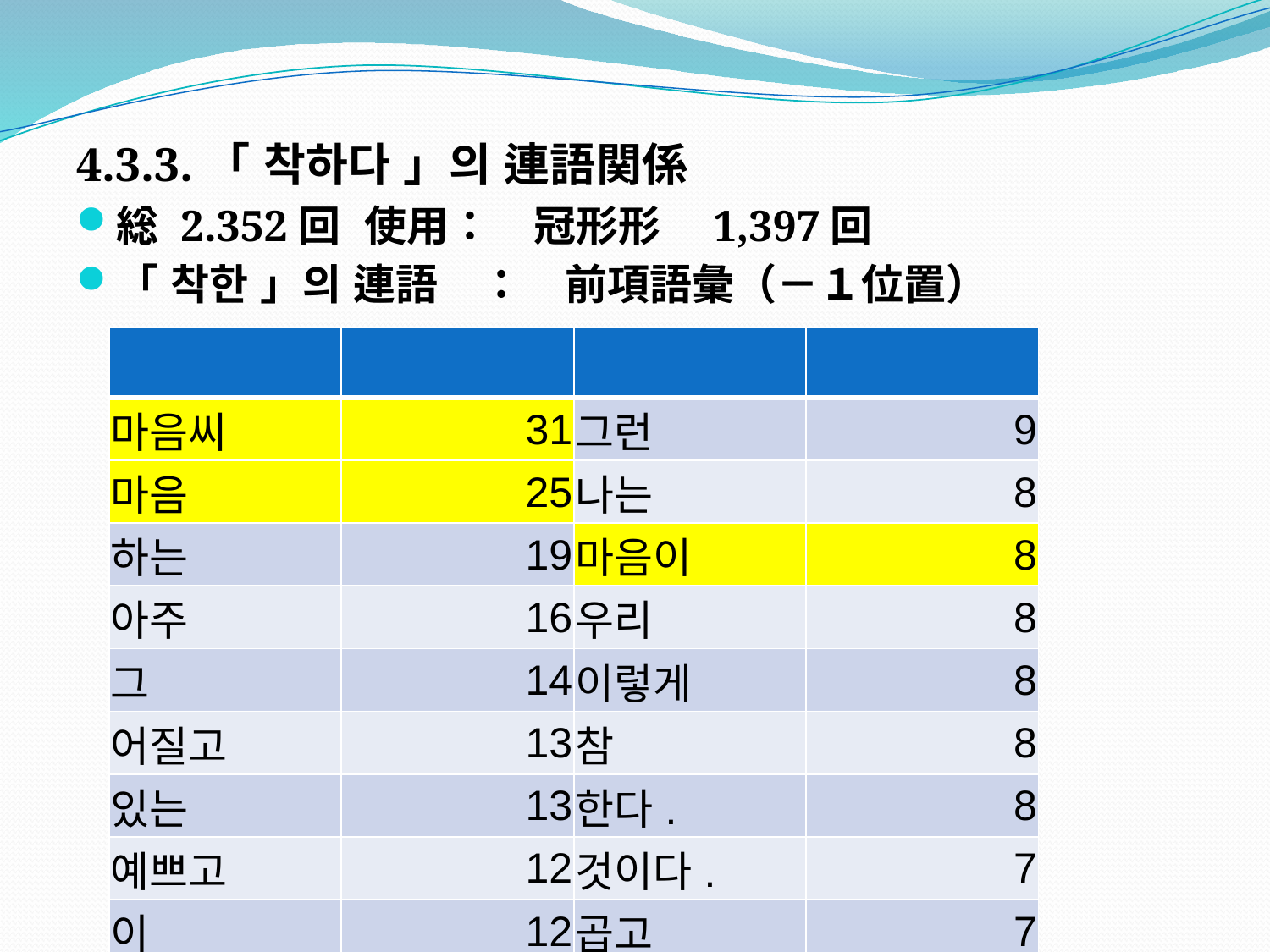

#
4.3.3.「 착하다 」의 連語関係
総 2.352回  使用：　冠形形　1,397回
「 착한 」의 連語　：　前項語彙（－１位置）

|  |  |  |  |
| --- | --- | --- | --- |
| 마음씨 | 31 | 그런 | 9 |
| 마음 | 25 | 나는 | 8 |
| 하는 | 19 | 마음이 | 8 |
| 아주 | 16 | 우리 | 8 |
| 그 | 14 | 이렇게 | 8 |
| 어질고 | 13 | 참 | 8 |
| 있는 | 13 | 한다. | 8 |
| 예쁘고 | 12 | 것이다. | 7 |
| 이 | 12 | 곱고 | 7 |
| 정말 | 12 | 너무 | 7 |